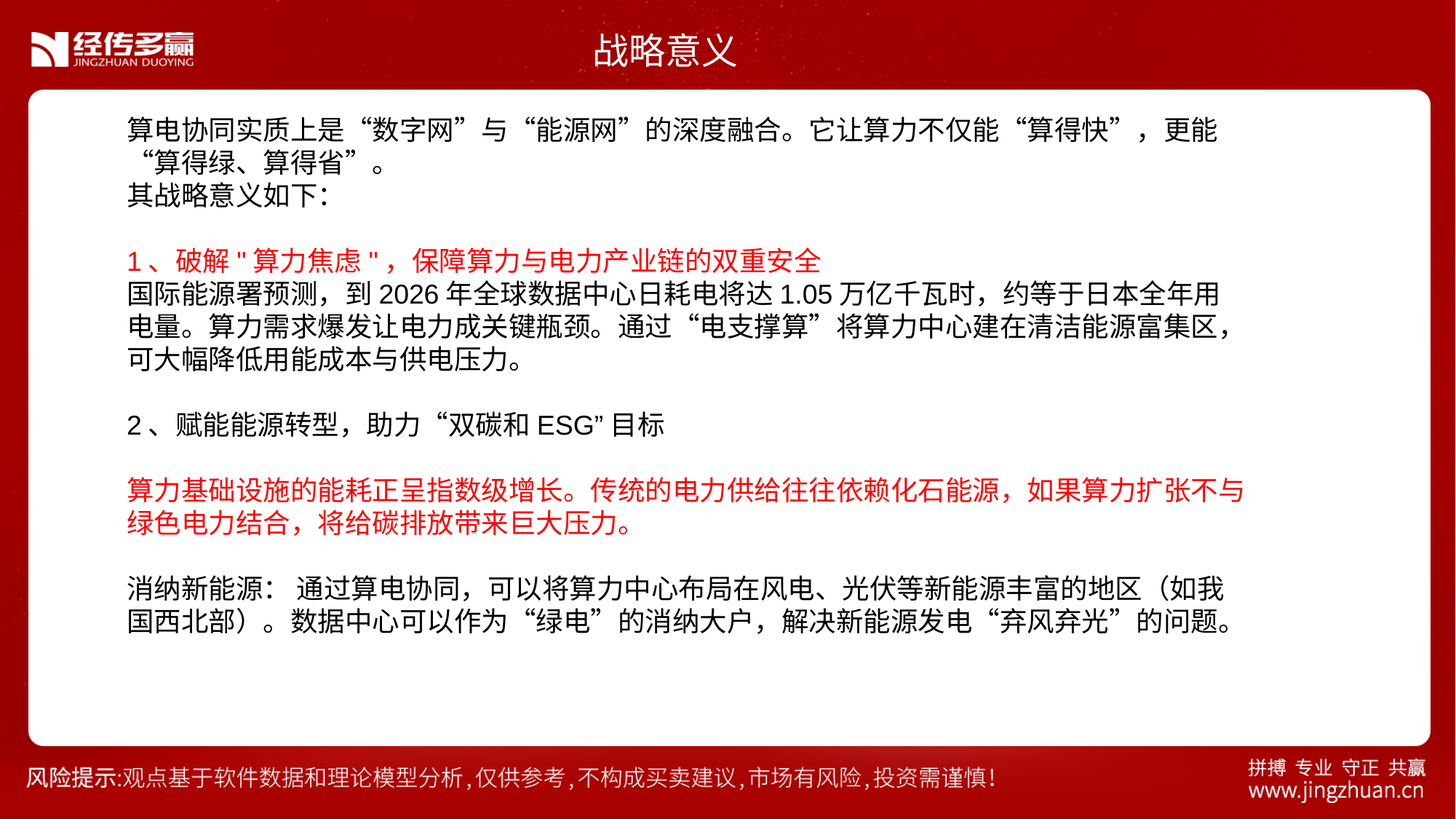

战略意义
算电协同实质上是“数字网”与“能源网”的深度融合。它让算力不仅能“算得快”，更能“算得绿、算得省”。
其战略意义如下：

1、破解"算力焦虑"，保障算力与电力产业链的双重安全
国际能源署预测，到2026年全球数据中心日耗电将达1.05万亿千瓦时，约等于日本全年用电量。算力需求爆发让电力成关键瓶颈。通过“电支撑算”将算力中心建在清洁能源富集区，可大幅降低用能成本与供电压力。

2、赋能能源转型，助力“双碳和ESG”目标

算力基础设施的能耗正呈指数级增长。传统的电力供给往往依赖化石能源，如果算力扩张不与绿色电力结合，将给碳排放带来巨大压力。

消纳新能源： 通过算电协同，可以将算力中心布局在风电、光伏等新能源丰富的地区（如我国西北部）。数据中心可以作为“绿电”的消纳大户，解决新能源发电“弃风弃光”的问题。